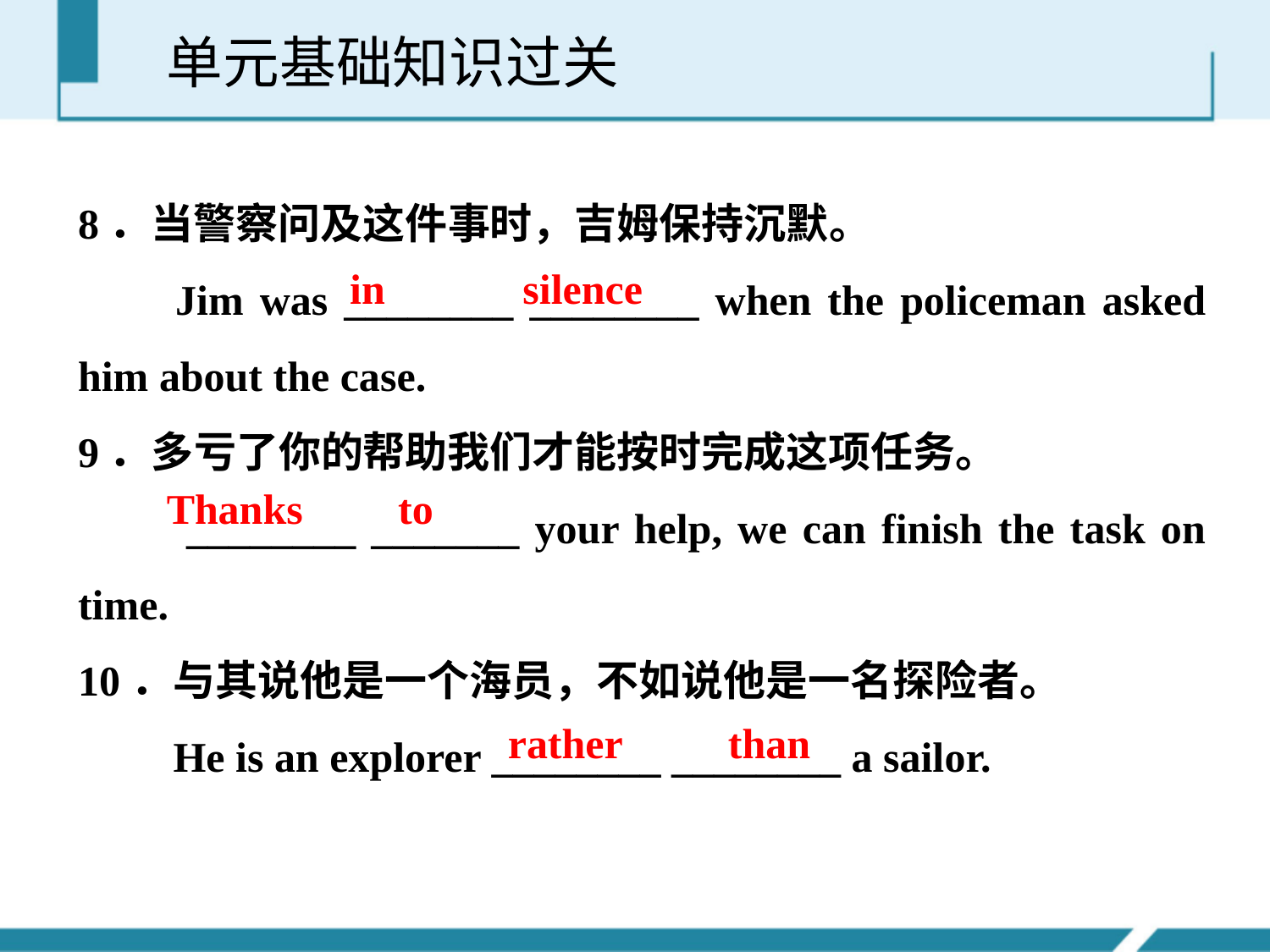

单元基础知识过关
8．当警察问及这件事时，吉姆保持沉默。
      Jim was ________ ________ when the policeman asked him about the case.
9．多亏了你的帮助我们才能按时完成这项任务。
       ________ _______ your help, we can finish the task on time.
10．与其说他是一个海员，不如说他是一名探险者。
         He is an explorer ________ ________ a sailor.
in             silence
Thanks         to
rather          than